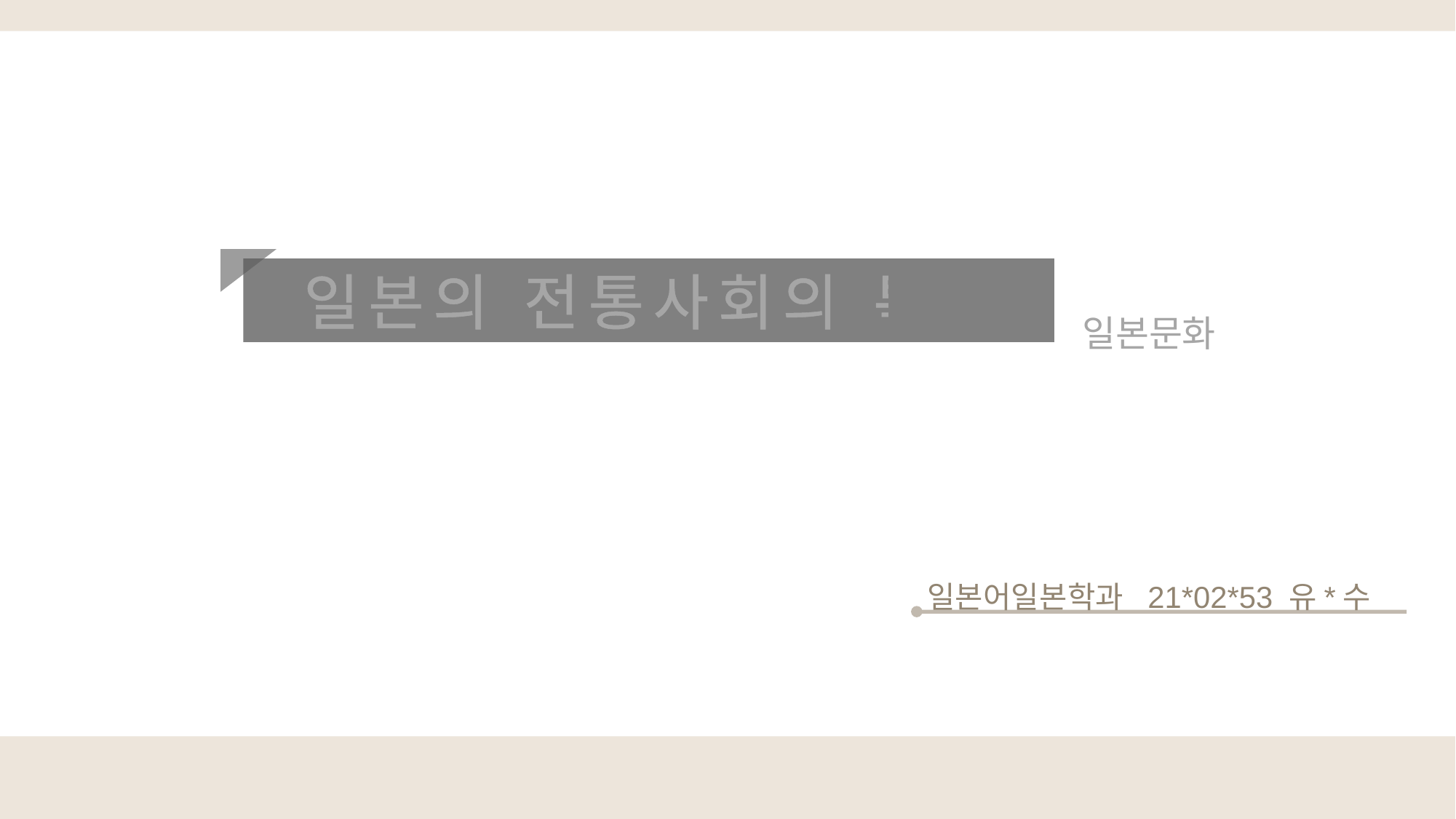

일본의 전통사회의 특징
일본문화
일본어일본학과  21*02*53 유*수